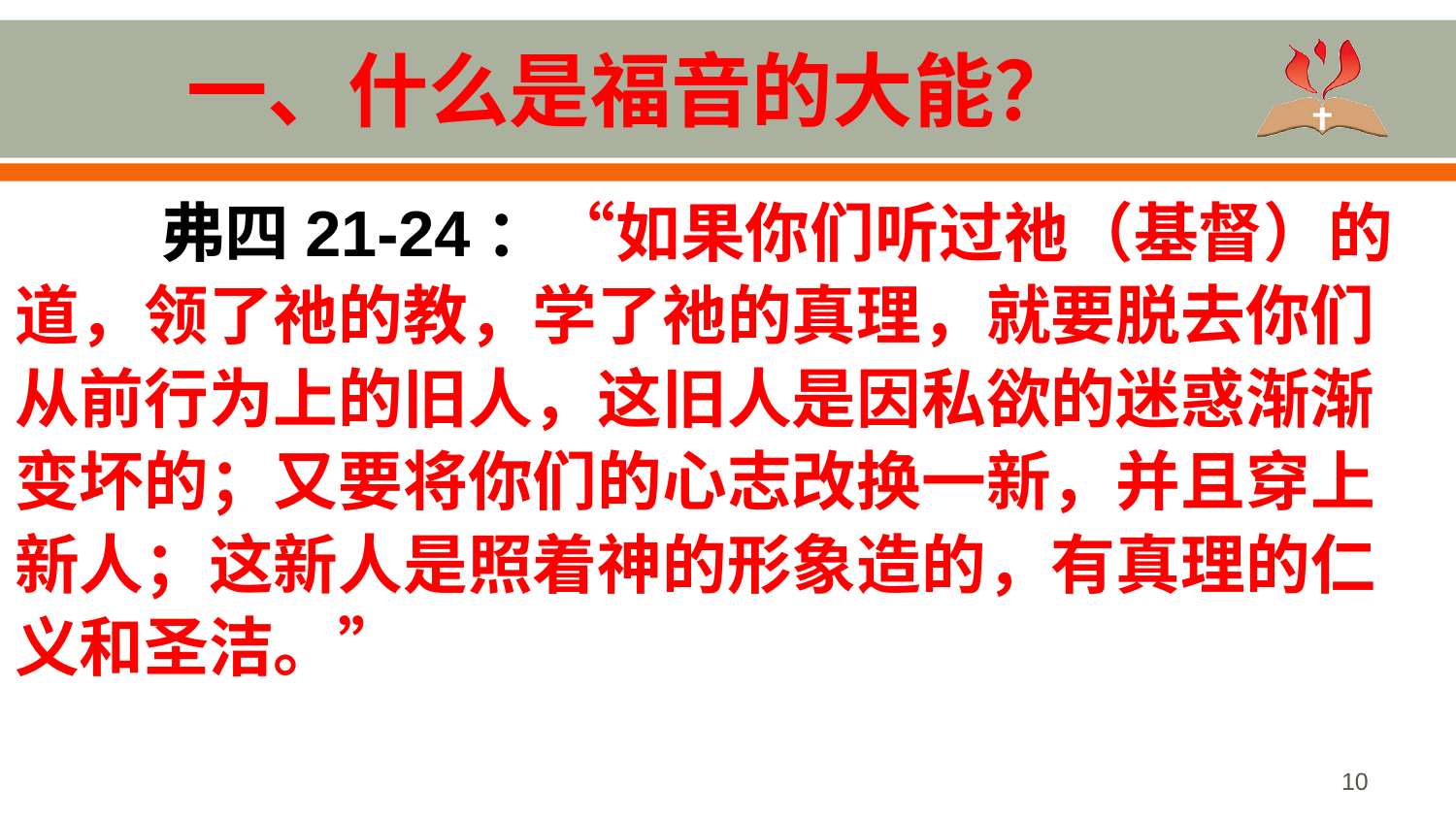

# 一、什么是福音的大能？
	弗四21-24：“如果你们听过祂（基督）的道，领了祂的教，学了祂的真理，就要脱去你们从前行为上的旧人，这旧人是因私欲的迷惑渐渐变坏的；又要将你们的心志改换一新，并且穿上新人；这新人是照着神的形象造的，有真理的仁义和圣洁。”

10